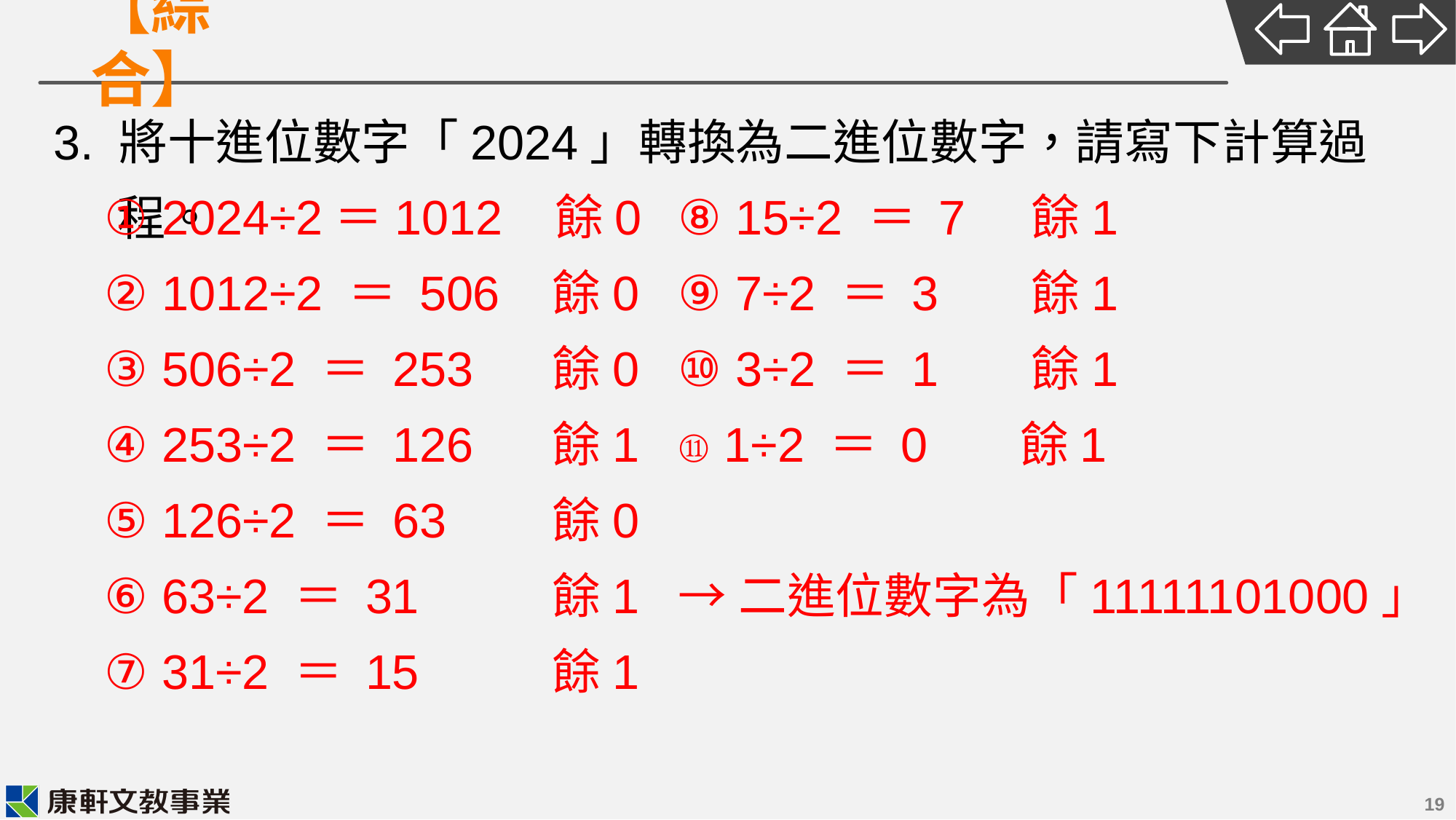

3. 將十進位數字「2024」轉換為二進位數字，請寫下計算過程。
① 2024÷2＝1012   餘0
② 1012÷2 ＝ 506   餘0
③ 506÷2 ＝ 253     餘0
④ 253÷2 ＝ 126     餘1
⑤ 126÷2 ＝ 63       餘0
⑥ 63÷2 ＝ 31         餘1
⑦ 31÷2 ＝ 15         餘1
⑧ 15÷2 ＝ 7    餘1
⑨ 7÷2 ＝ 3      餘1
⑩ 3÷2 ＝ 1      餘1
⑪ 1÷2 ＝ 0      餘1

→二進位數字為「11111101000」
19